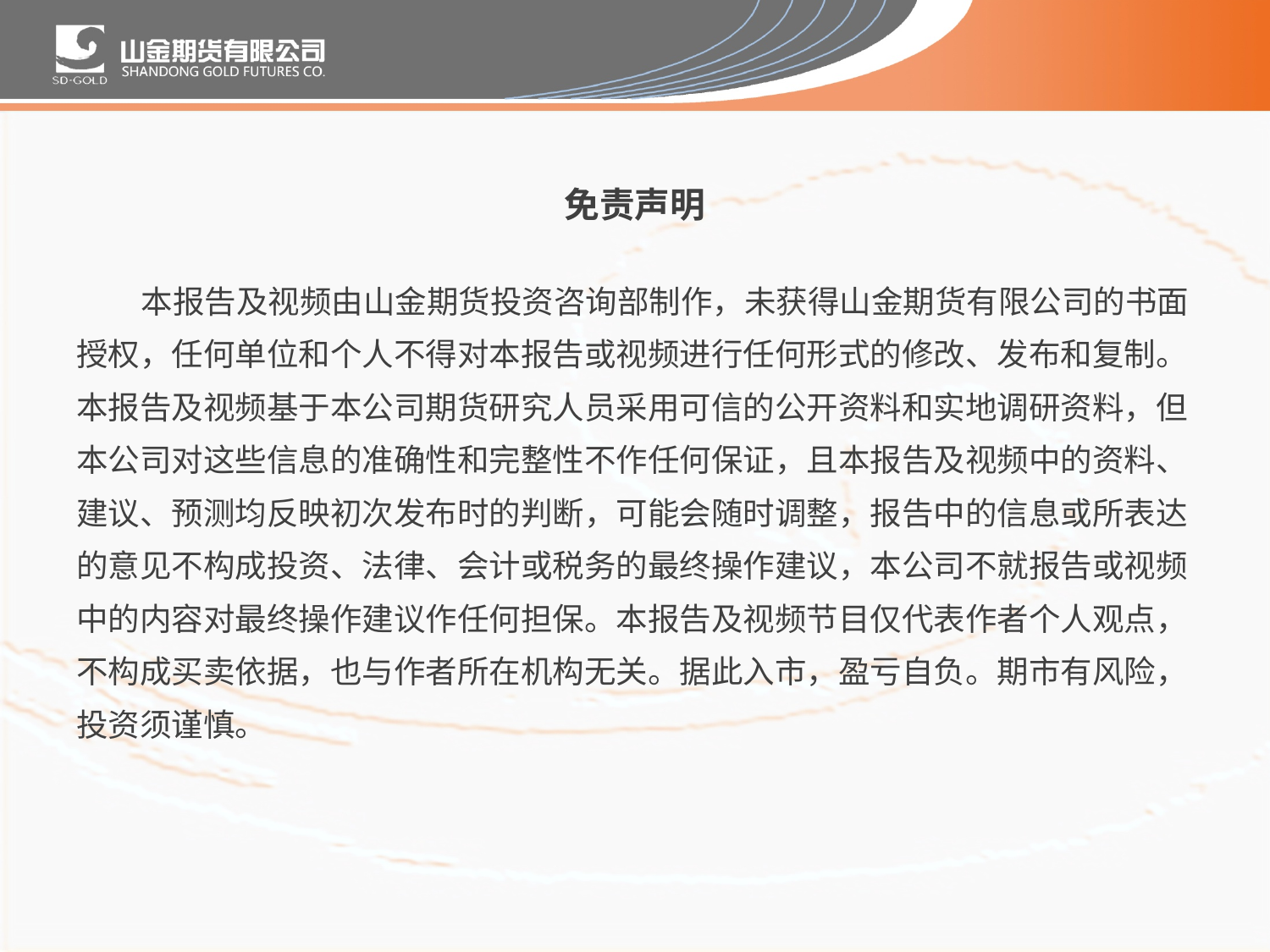

免责声明
本报告及视频由山金期货投资咨询部制作，未获得山金期货有限公司的书面授权，任何单位和个人不得对本报告或视频进行任何形式的修改、发布和复制。本报告及视频基于本公司期货研究人员采用可信的公开资料和实地调研资料，但本公司对这些信息的准确性和完整性不作任何保证，且本报告及视频中的资料、建议、预测均反映初次发布时的判断，可能会随时调整，报告中的信息或所表达的意见不构成投资、法律、会计或税务的最终操作建议，本公司不就报告或视频中的内容对最终操作建议作任何担保。本报告及视频节目仅代表作者个人观点，不构成买卖依据，也与作者所在机构无关。据此入市，盈亏自负。期市有风险，投资须谨慎。